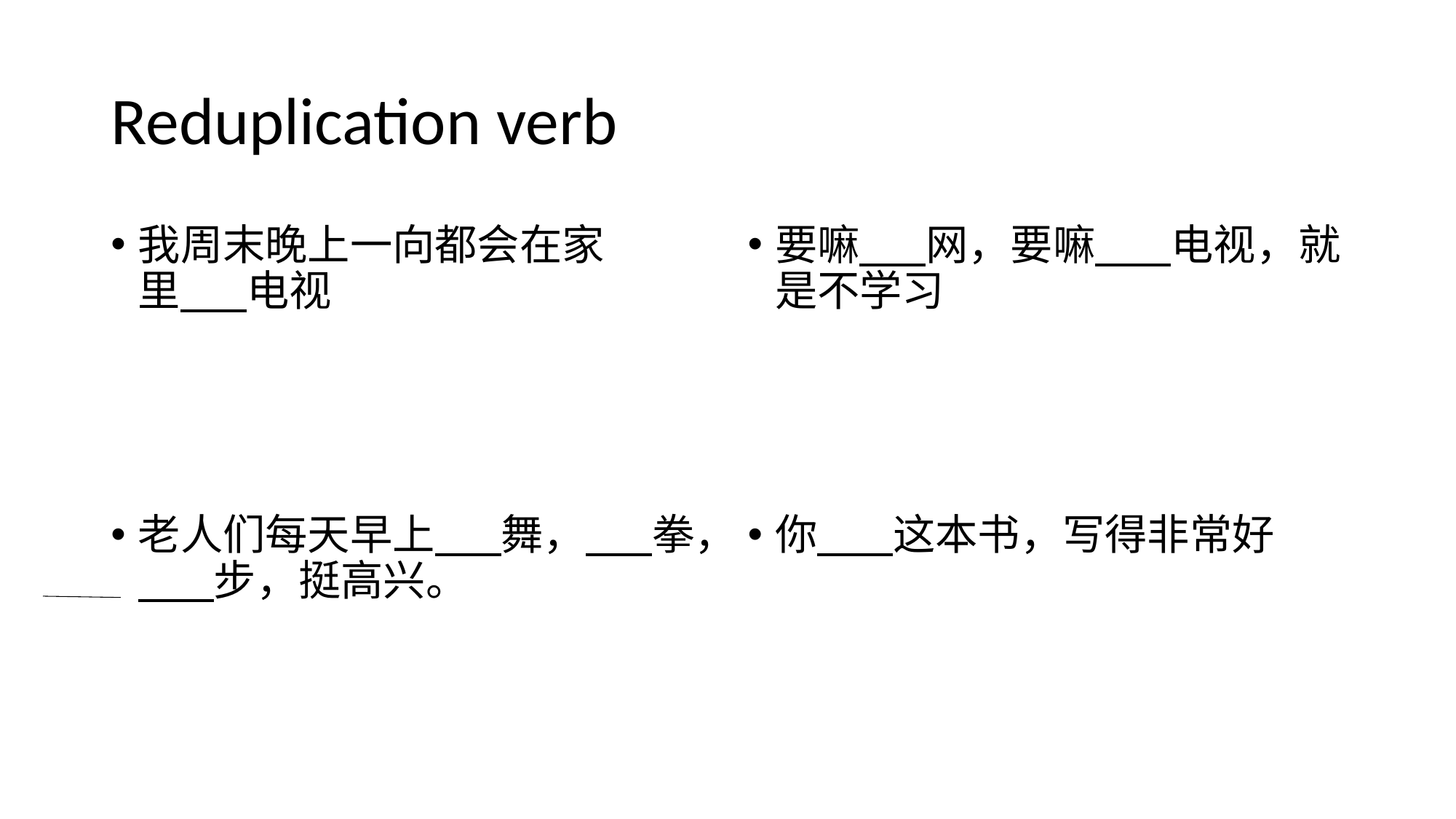

# Reduplication verb
我周末晚上一向都会在家       里       电视

老人们每天早上       舞，       拳，        步，挺高兴。

要嘛       网，要嘛        电视，就是不学习

你        这本书，写得非常好